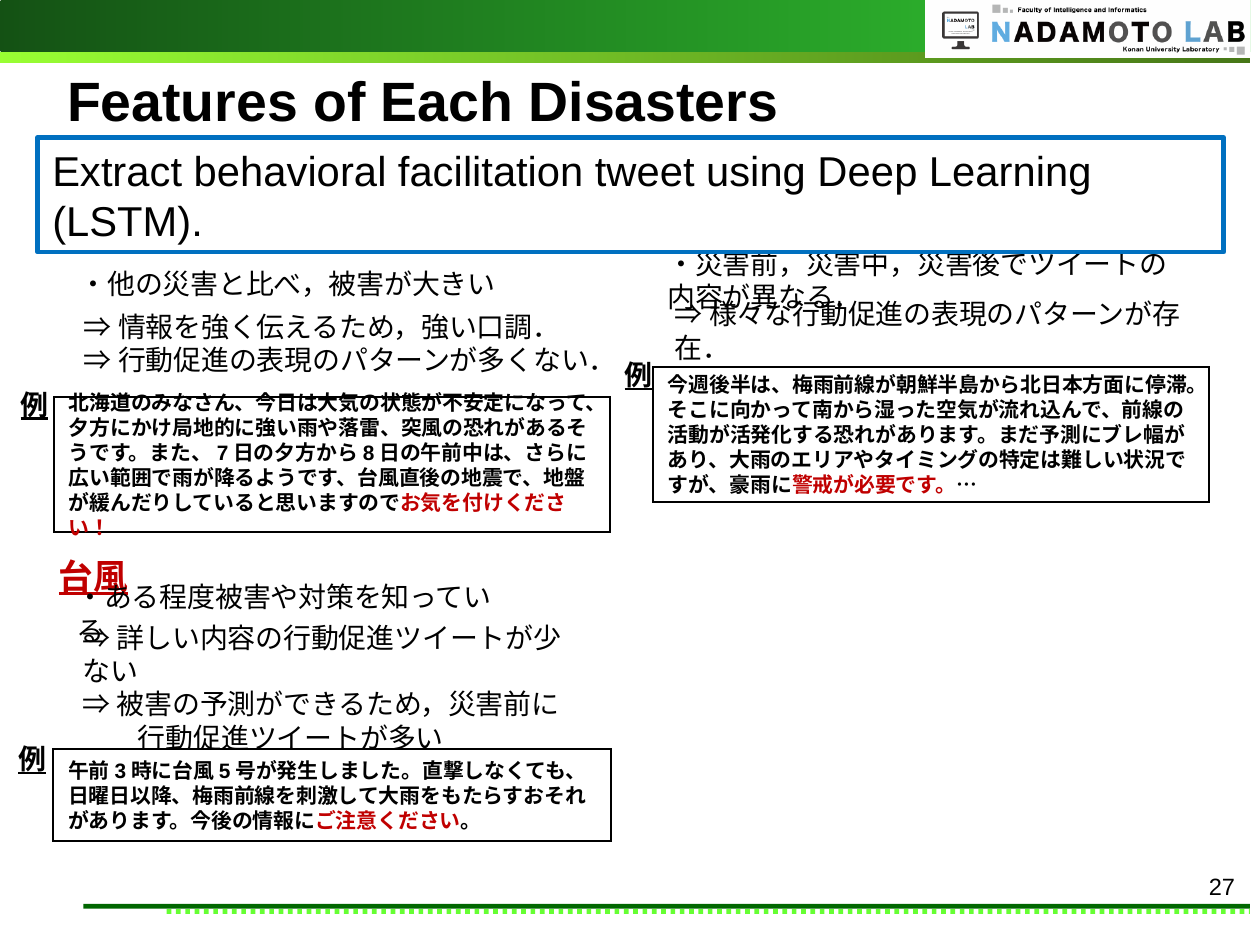

# Features of Each Disasters
Extract behavioral facilitation tweet using Deep Learning (LSTM).
大雨
地震
・災害前，災害中，災害後でツイートの内容が異なる．
・他の災害と比べ，被害が大きい
⇒情報を強く伝えるため，強い口調．
⇒行動促進の表現のパターンが多くない．
⇒様々な行動促進の表現のパターンが存在．
例
今週後半は、梅雨前線が朝鮮半島から北日本方面に停滞。そこに向かって南から湿った空気が流れ込んで、前線の活動が活発化する恐れがあります。まだ予測にブレ幅があり、大雨のエリアやタイミングの特定は難しい状況ですが、豪雨に警戒が必要です。…
例
北海道のみなさん、今日は大気の状態が不安定になって、夕方にかけ局地的に強い雨や落雷、突風の恐れがあるそうです。また、7日の夕方から8日の午前中は、さらに広い範囲で雨が降るようです、台風直後の地震で、地盤が緩んだりしていると思いますのでお気を付けください！
台風
・ある程度被害や対策を知っている
⇒詳しい内容の行動促進ツイートが少ない
⇒被害の予測ができるため，災害前に
　　行動促進ツイートが多い
例
午前3時に台風5号が発生しました。直撃しなくても、日曜日以降、梅雨前線を刺激して大雨をもたらすおそれがあります。今後の情報にご注意ください。
27